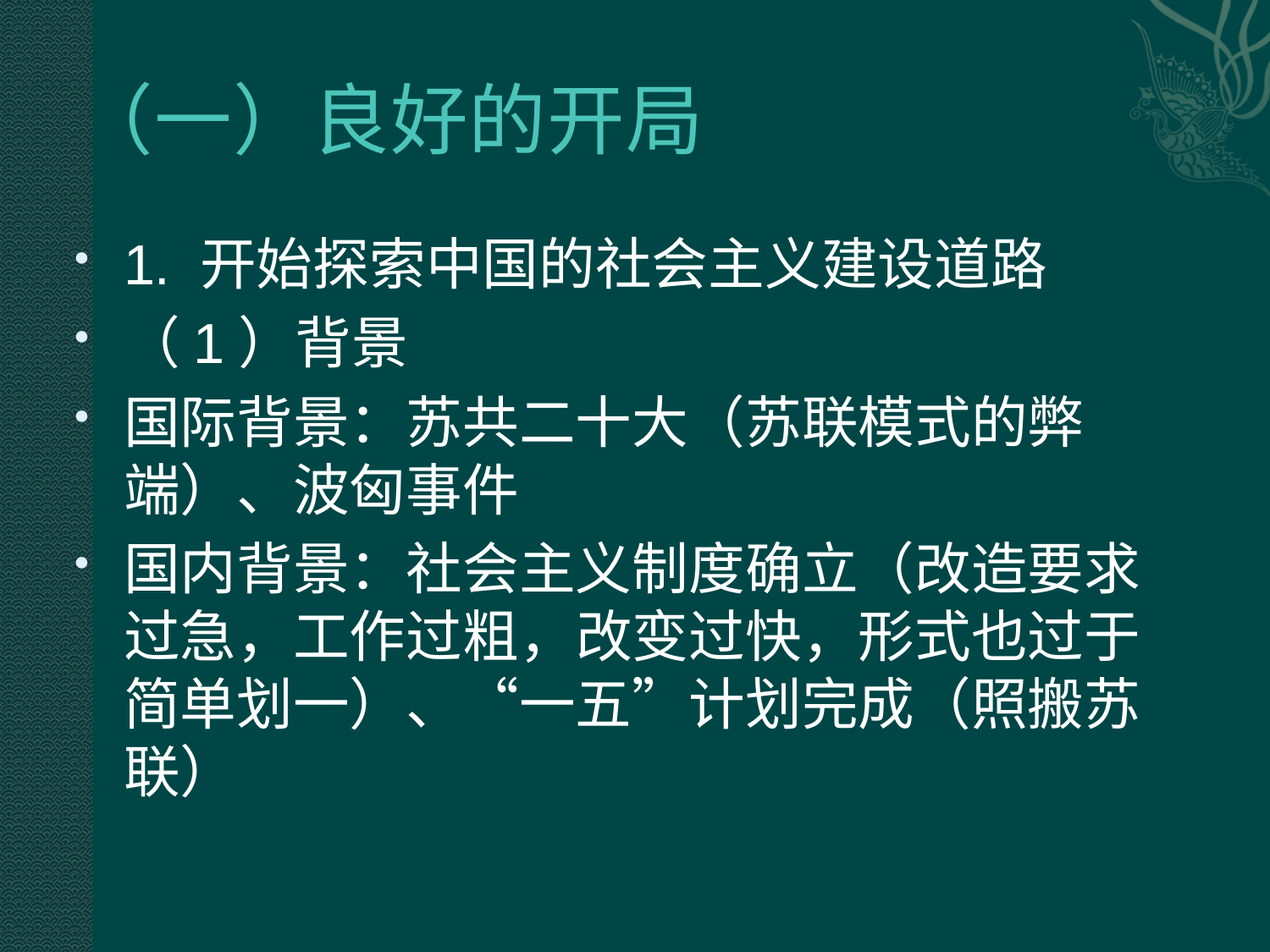

# （一）良好的开局
1. 开始探索中国的社会主义建设道路
（1）背景
国际背景：苏共二十大（苏联模式的弊端）、波匈事件
国内背景：社会主义制度确立（改造要求过急，工作过粗，改变过快，形式也过于简单划一）、“一五”计划完成（照搬苏联）